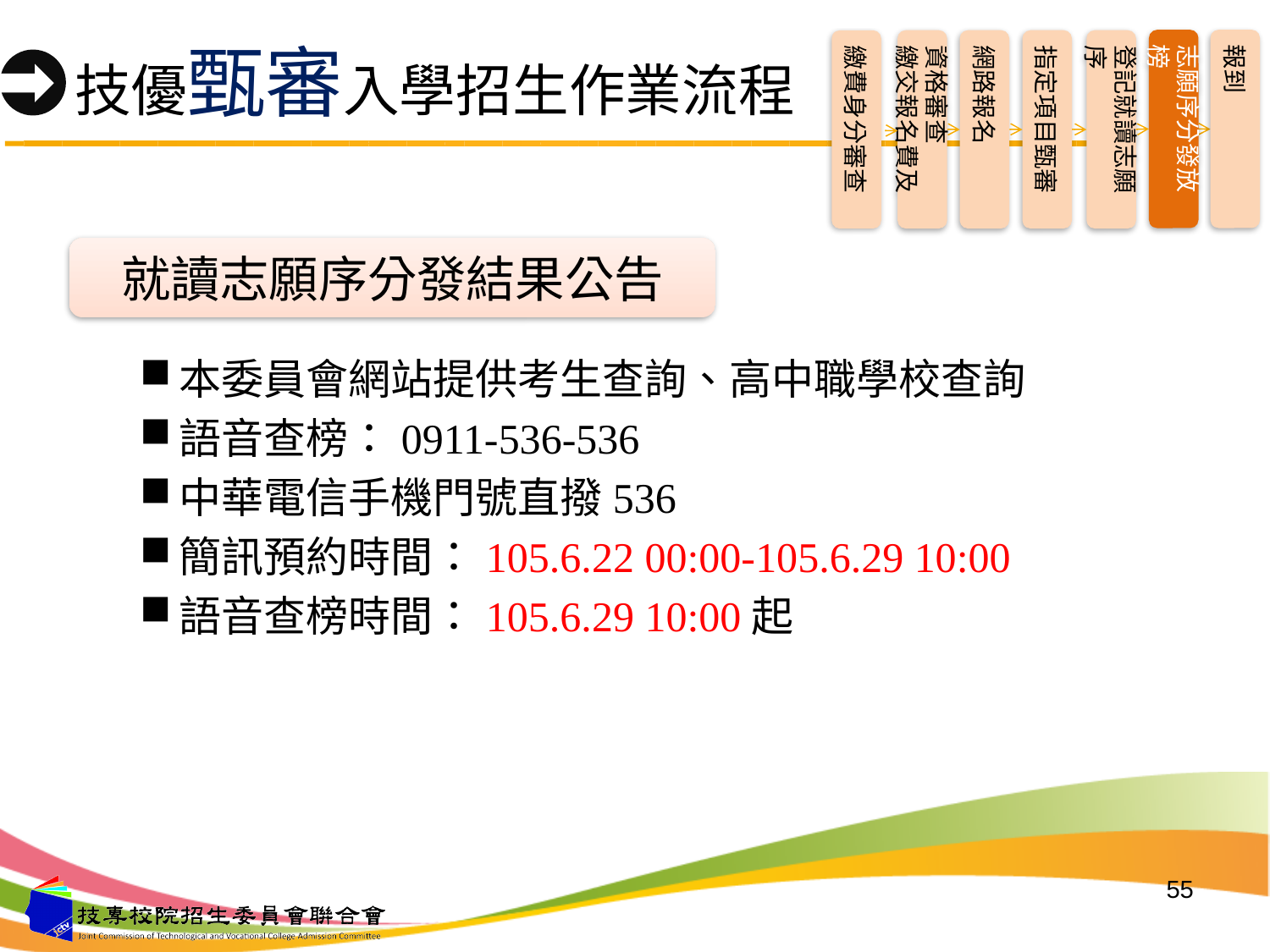

志願序分發放榜
報到
資格審查
繳交報名費及
網路報名
指定項目甄審
登記就讀志願序
繳費身分審查
# 技優甄審入學招生作業流程

就讀志願序分發結果公告
本委員會網站提供考生查詢、高中職學校查詢
語音查榜：0911-536-536
中華電信手機門號直撥536
簡訊預約時間：105.6.22 00:00-105.6.29 10:00
語音查榜時間：105.6.29 10:00起
55